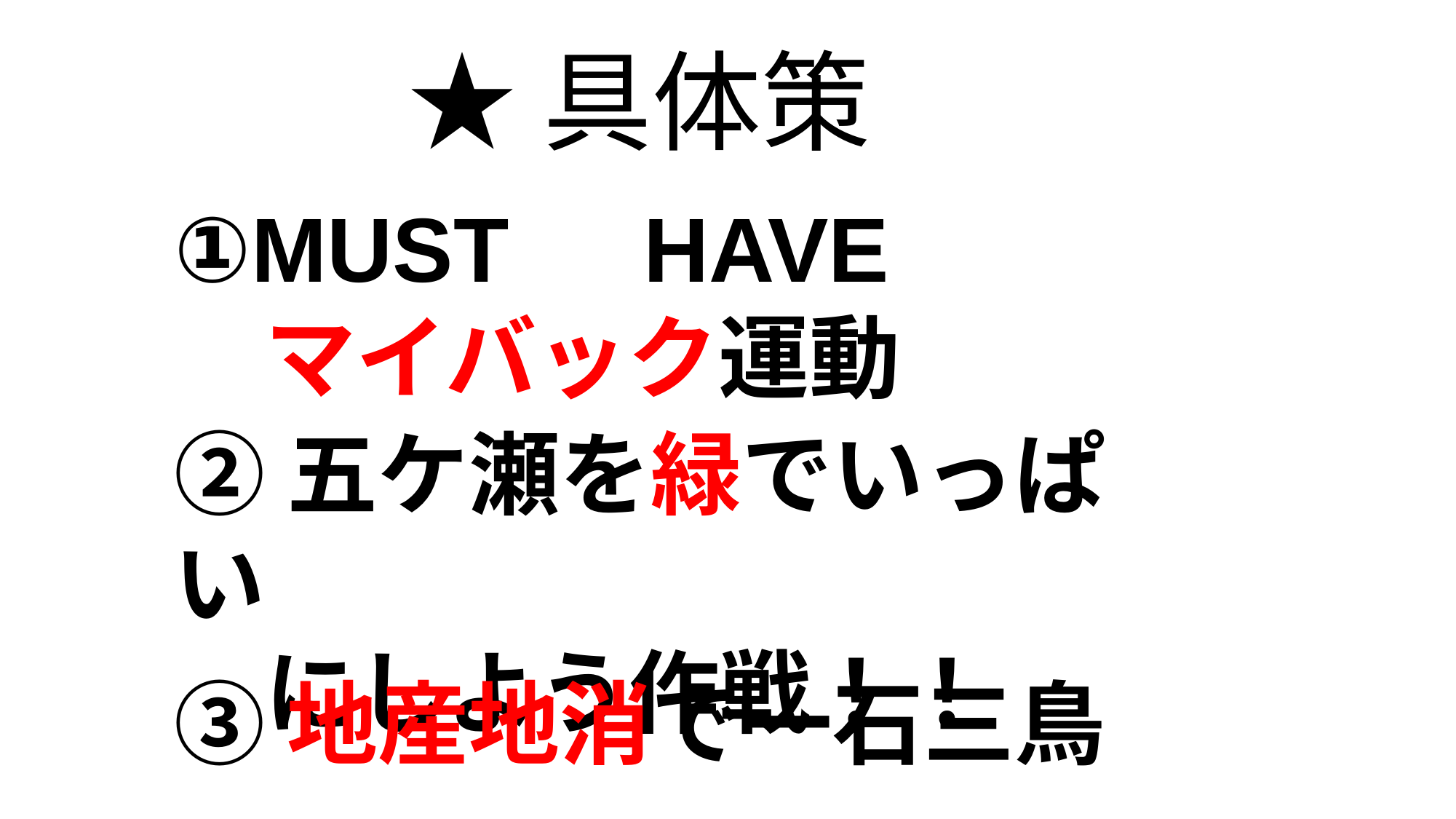

★具体策
①MUST　HAVE
　マイバック運動
②五ケ瀬を緑でいっぱい
　にしよう作戦！！
③地産地消で一石三鳥